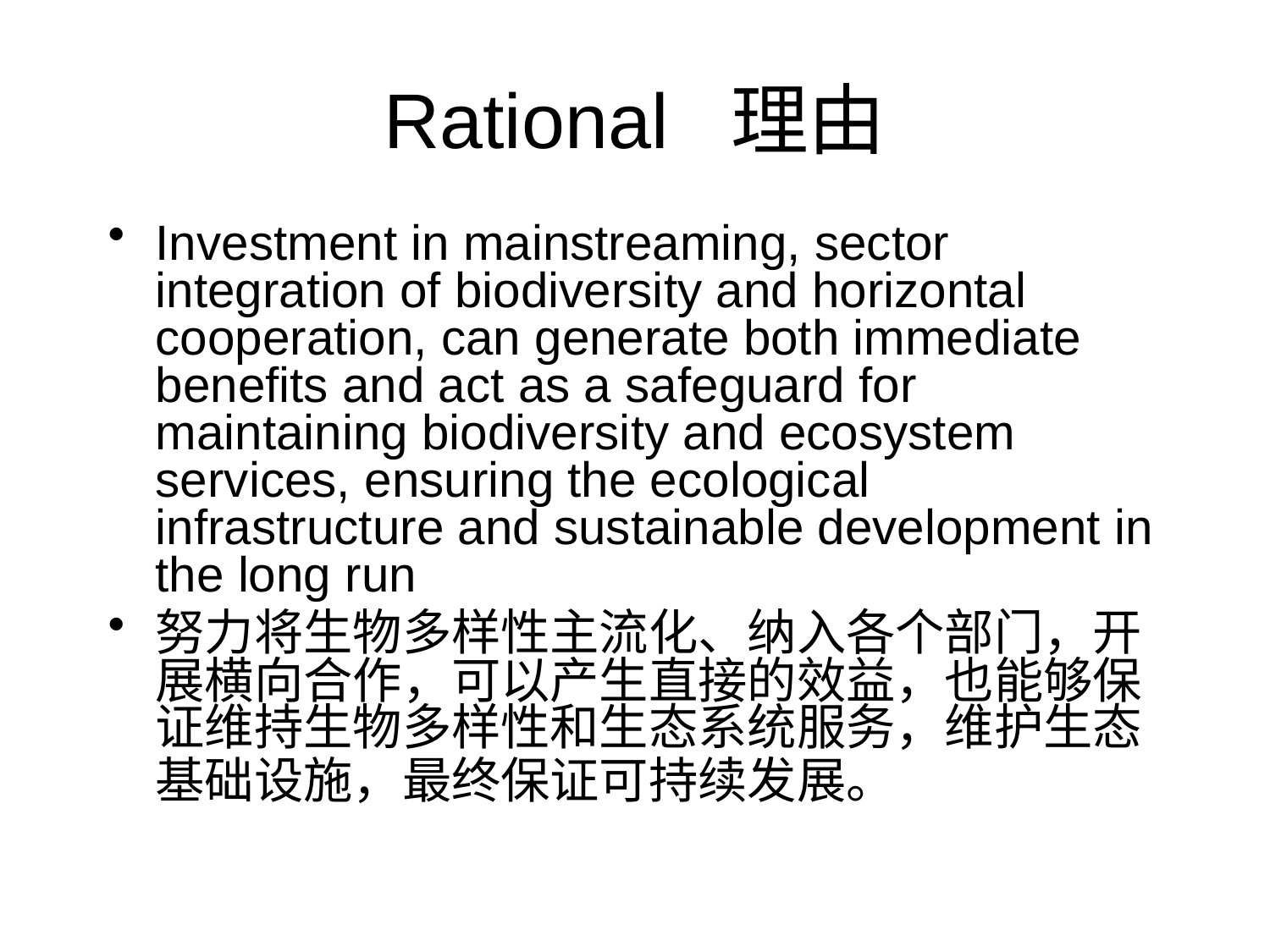

# Rational  理由
Investment in mainstreaming, sector integration of biodiversity and horizontal cooperation, can generate both immediate benefits and act as a safeguard for maintaining biodiversity and ecosystem services, ensuring the ecological infrastructure and sustainable development in the long run
努力将生物多样性主流化、纳入各个部门，开展横向合作，可以产生直接的效益，也能够保证维持生物多样性和生态系统服务，维护生态基础设施，最终保证可持续发展。